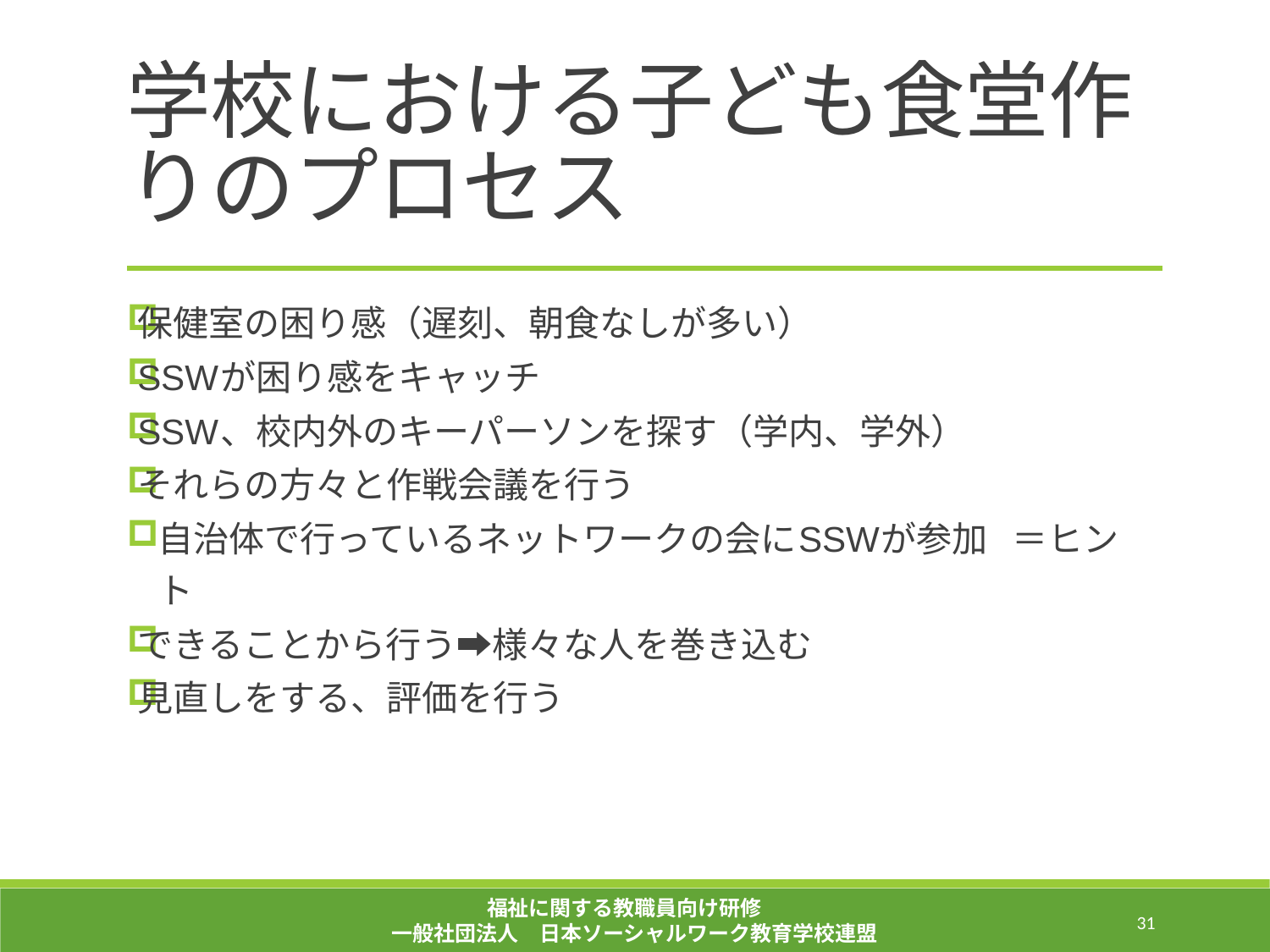

学校における子ども食堂作りのプロセス
保健室の困り感（遅刻、朝食なしが多い）
SSWが困り感をキャッチ
SSW、校内外のキーパーソンを探す（学内、学外）
それらの方々と作戦会議を行う
自治体で行っているネットワークの会にSSWが参加   ＝ヒント
できることから行う➡様々な人を巻き込む
見直しをする、評価を行う

福祉に関する教職員向け研修
一般社団法人　日本ソーシャルワーク教育学校連盟
31